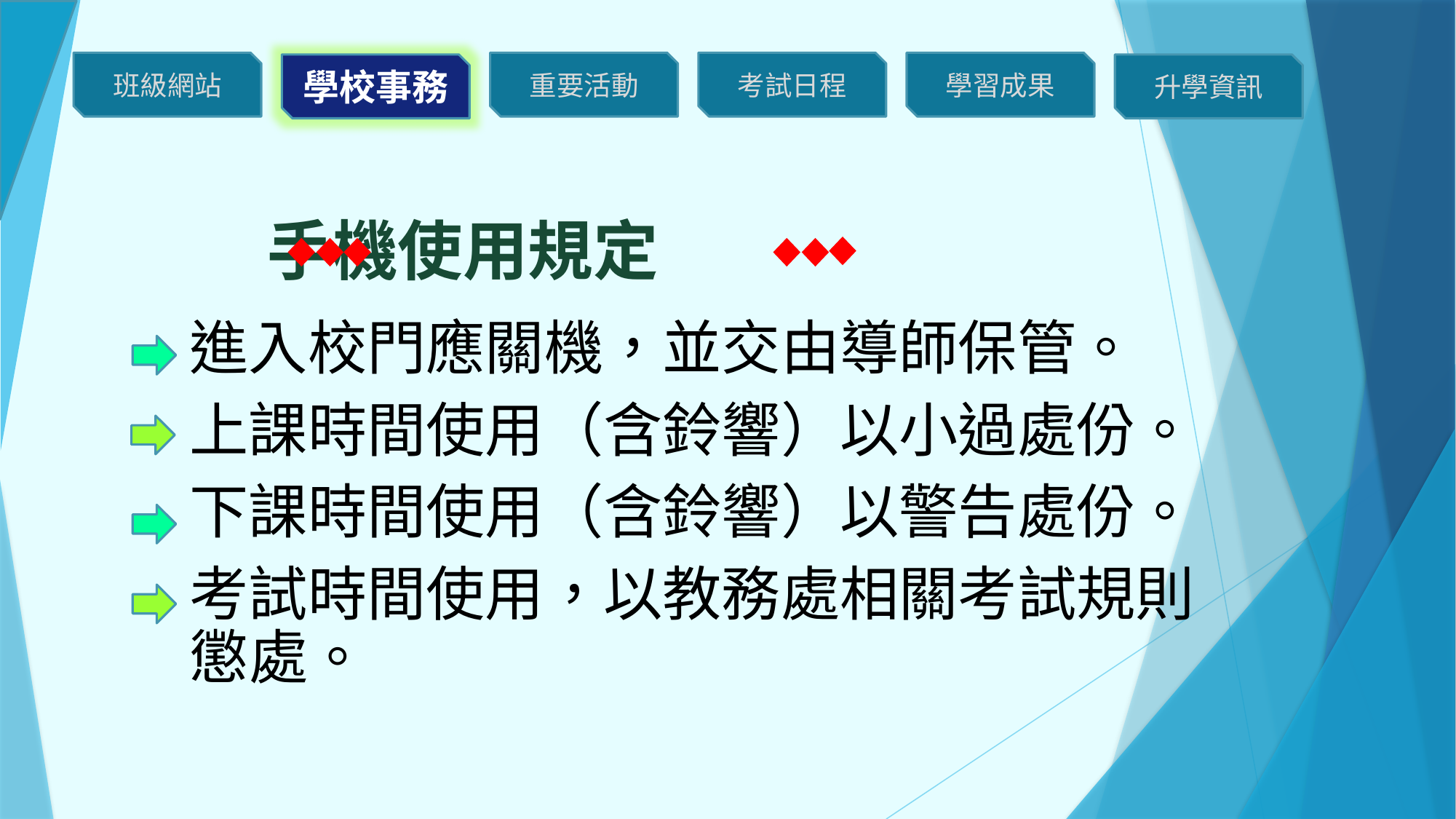

手機使用規定

  進入校門應關機，並交由導師保管。

  上課時間使用（含鈴響）以小過處份。

  下課時間使用（含鈴響）以警告處份。

  考試時間使用，以教務處相關考試規則懲處。